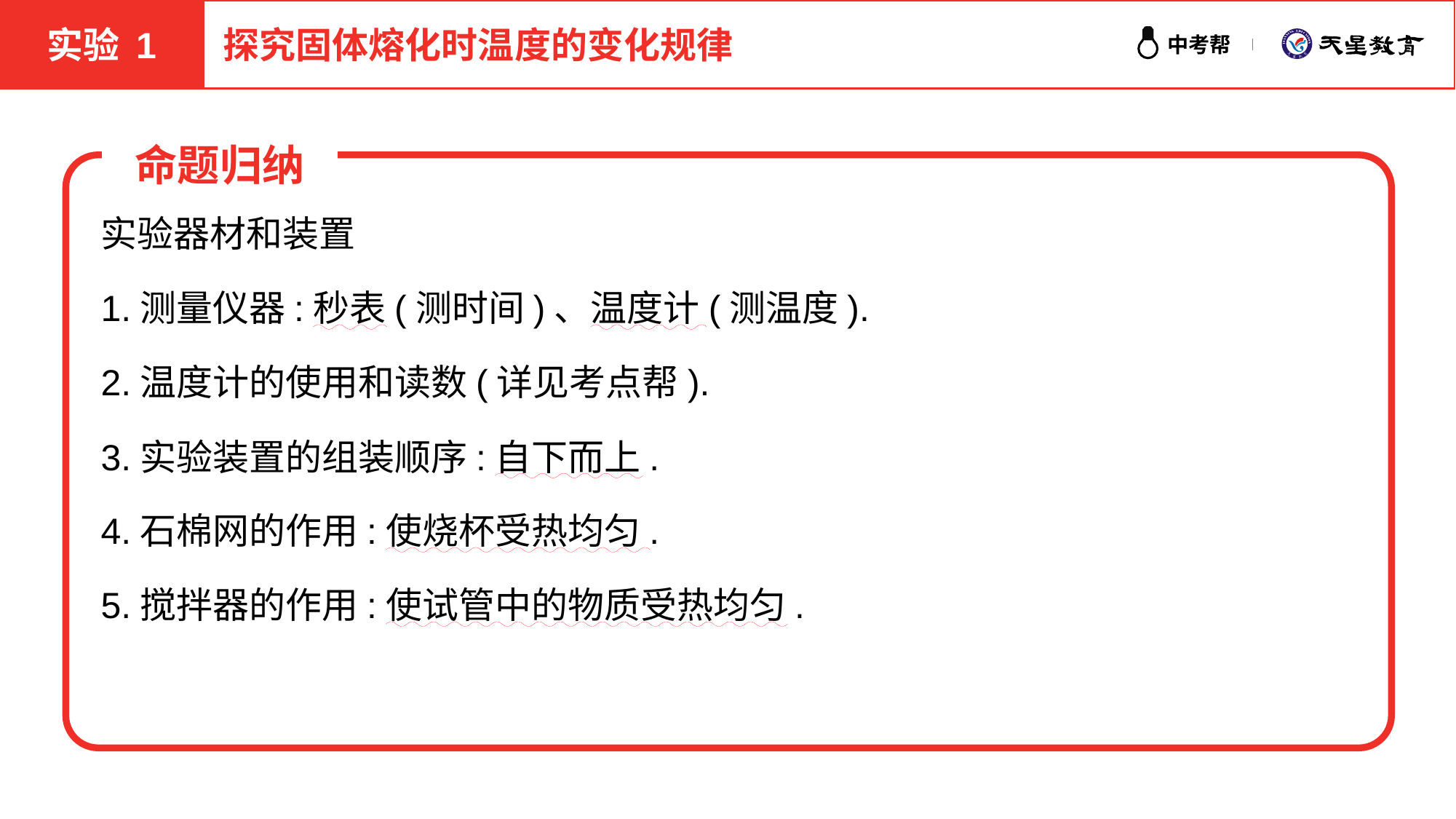

实验 1
探究固体熔化时温度的变化规律
命题归纳

实验器材和装置
1.测量仪器:秒表(测时间)、温度计(测温度).
2.温度计的使用和读数(详见考点帮).
3.实验装置的组装顺序:自下而上.
4.石棉网的作用:使烧杯受热均匀.
5.搅拌器的作用:使试管中的物质受热均匀.